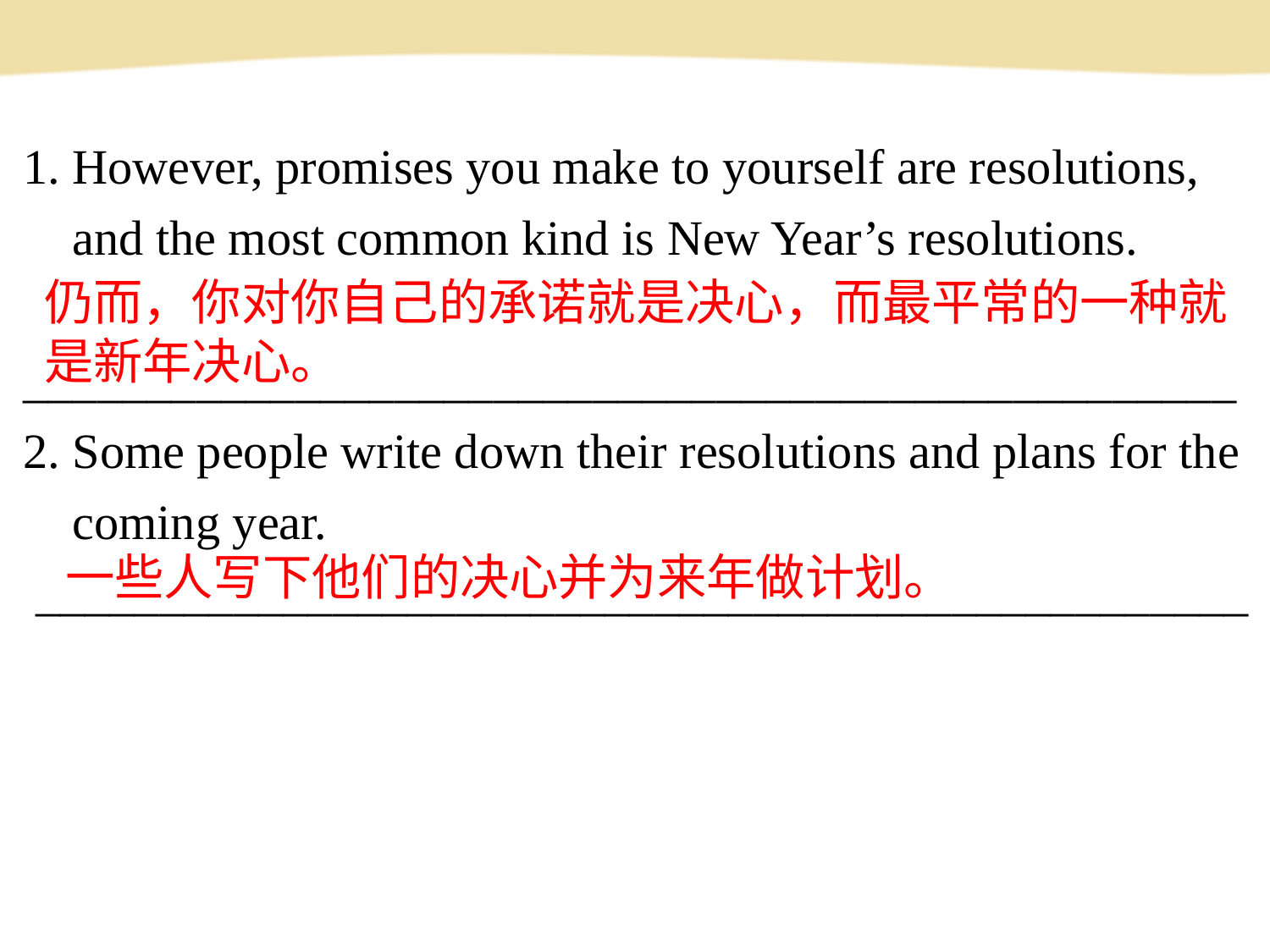

1. However, promises you make to yourself are resolutions,
    and the most common kind is New Year’s resolutions.
   _________________________________________________
2. Some people write down their resolutions and plans for the
    coming year.
 _________________________________________________
仍而，你对你自己的承诺就是决心，而最平常的一种就是新年决心。
一些人写下他们的决心并为来年做计划。